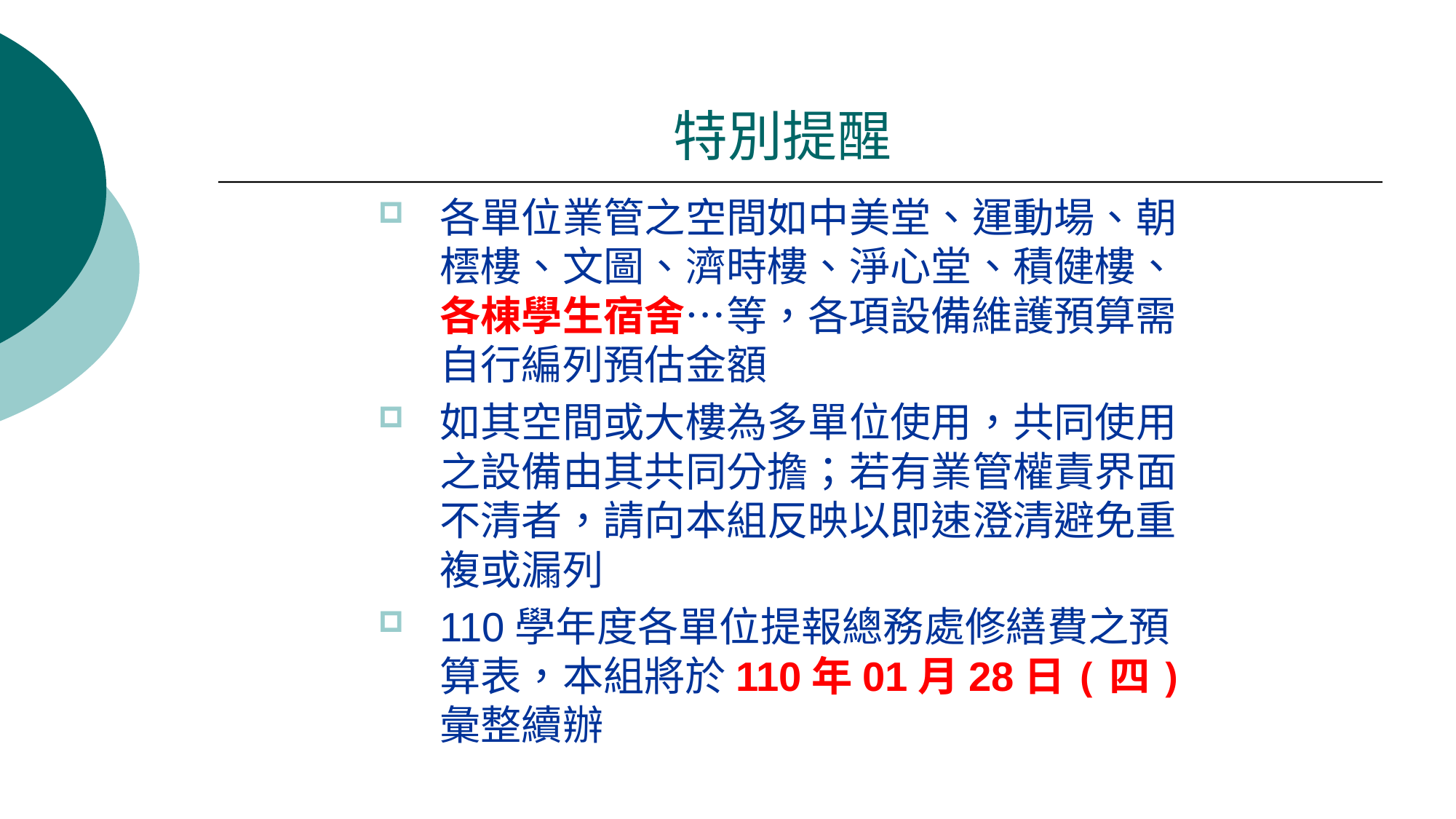

特別提醒
各單位業管之空間如中美堂、運動場、朝橒樓、文圖、濟時樓、淨心堂、積健樓、各棟學生宿舍…等，各項設備維護預算需自行編列預估金額
如其空間或大樓為多單位使用，共同使用之設備由其共同分擔；若有業管權責界面不清者，請向本組反映以即速澄清避免重複或漏列
110學年度各單位提報總務處修繕費之預算表，本組將於110年01月28日(四)彙整續辦